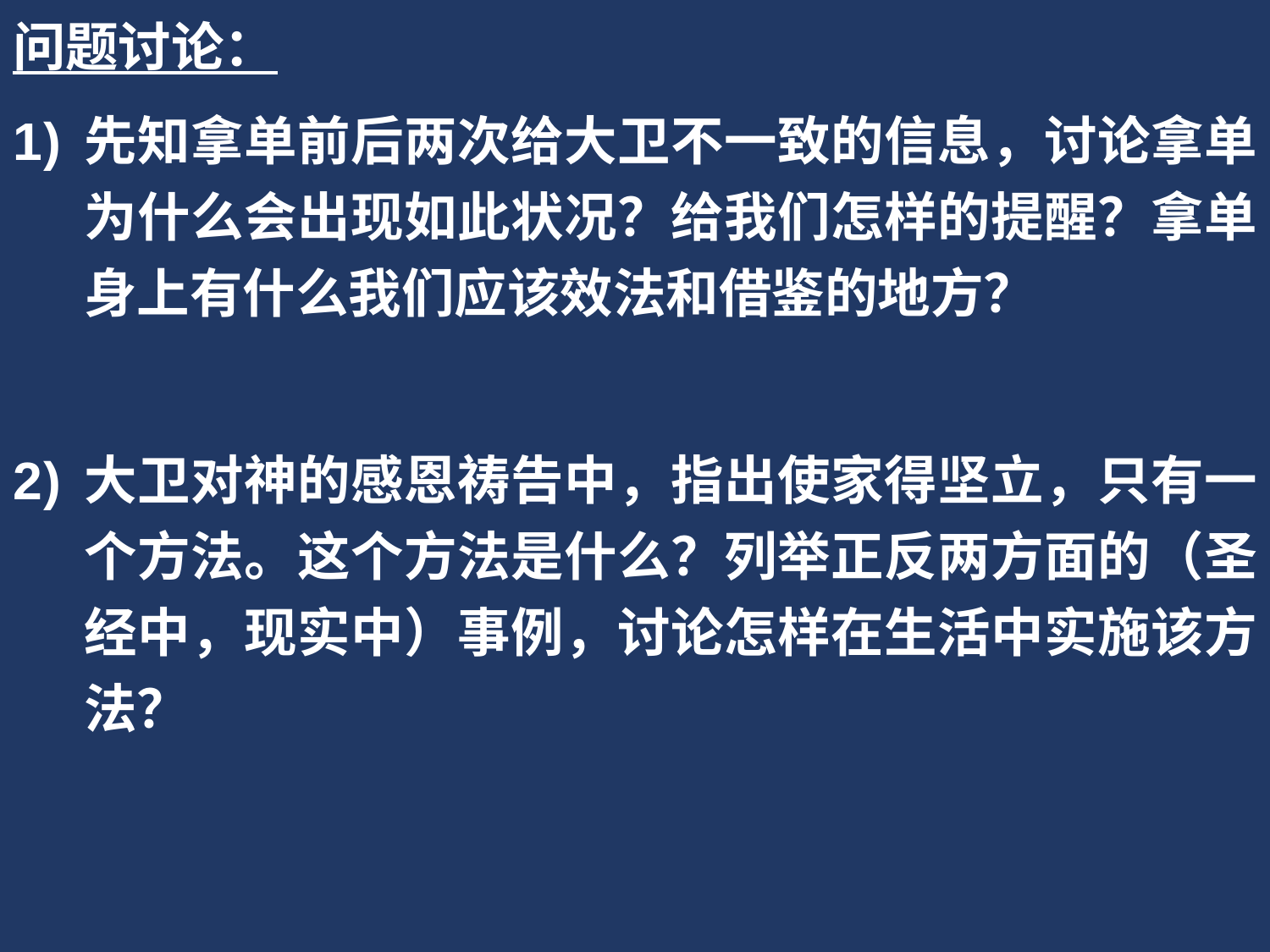

问题讨论：
先知拿单前后两次给大卫不一致的信息，讨论拿单为什么会出现如此状况？给我们怎样的提醒？拿单身上有什么我们应该效法和借鉴的地方？

大卫对神的感恩祷告中，指出使家得坚立，只有一个方法。这个方法是什么？列举正反两方面的（圣经中，现实中）事例，讨论怎样在生活中实施该方法？